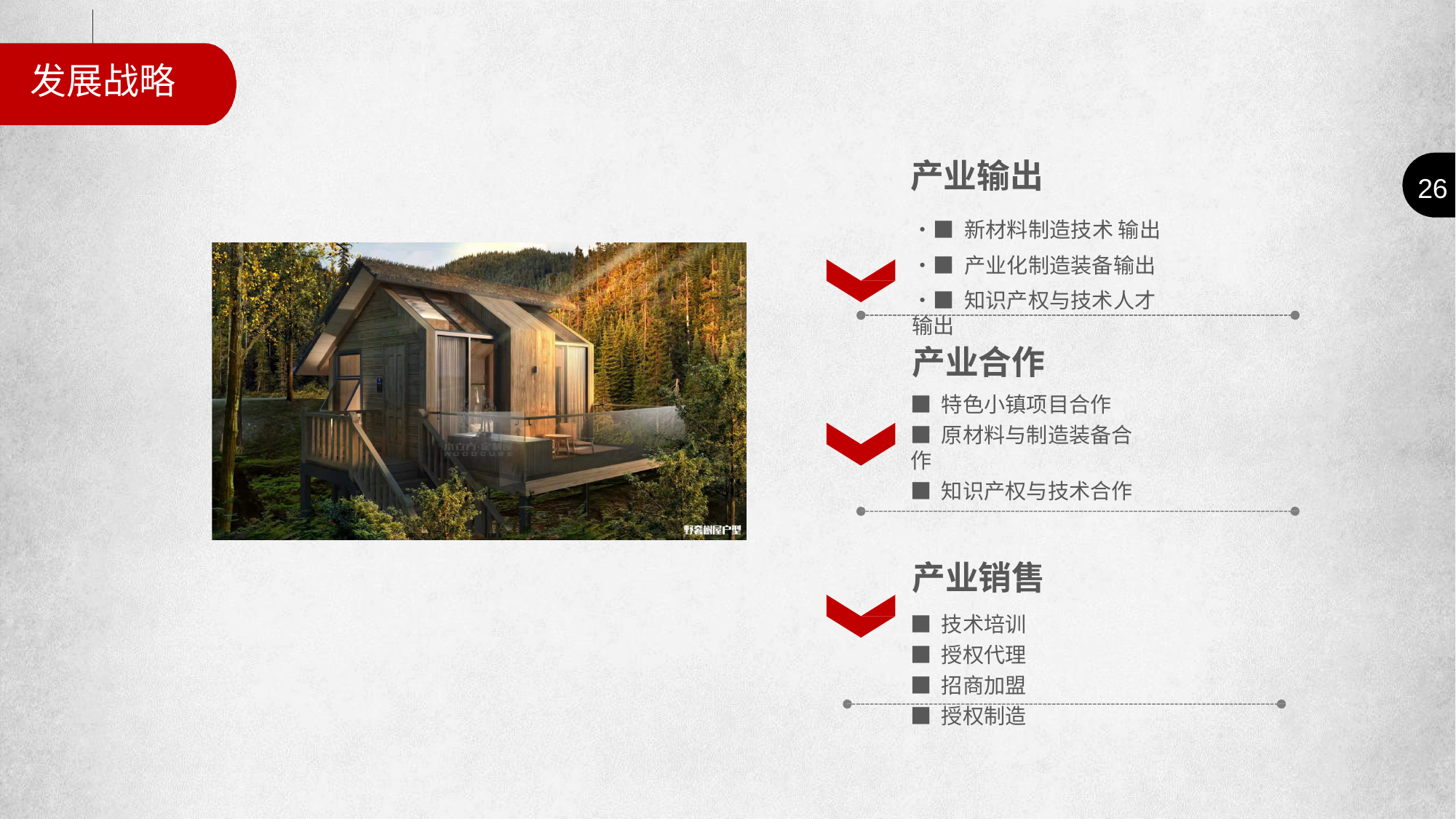

发展战略

产业输出
•■ 新材料制造技术 输出
•■ 产业化制造装备输出
•■ 知识产权与技术人才输出
26

产业合作
■ 特色小镇项目合作
■ 原材料与制造装备合作
■ 知识产权与技术合作

产业销售
■ 技术培训
■ 授权代理
■ 招商加盟
■ 授权制造